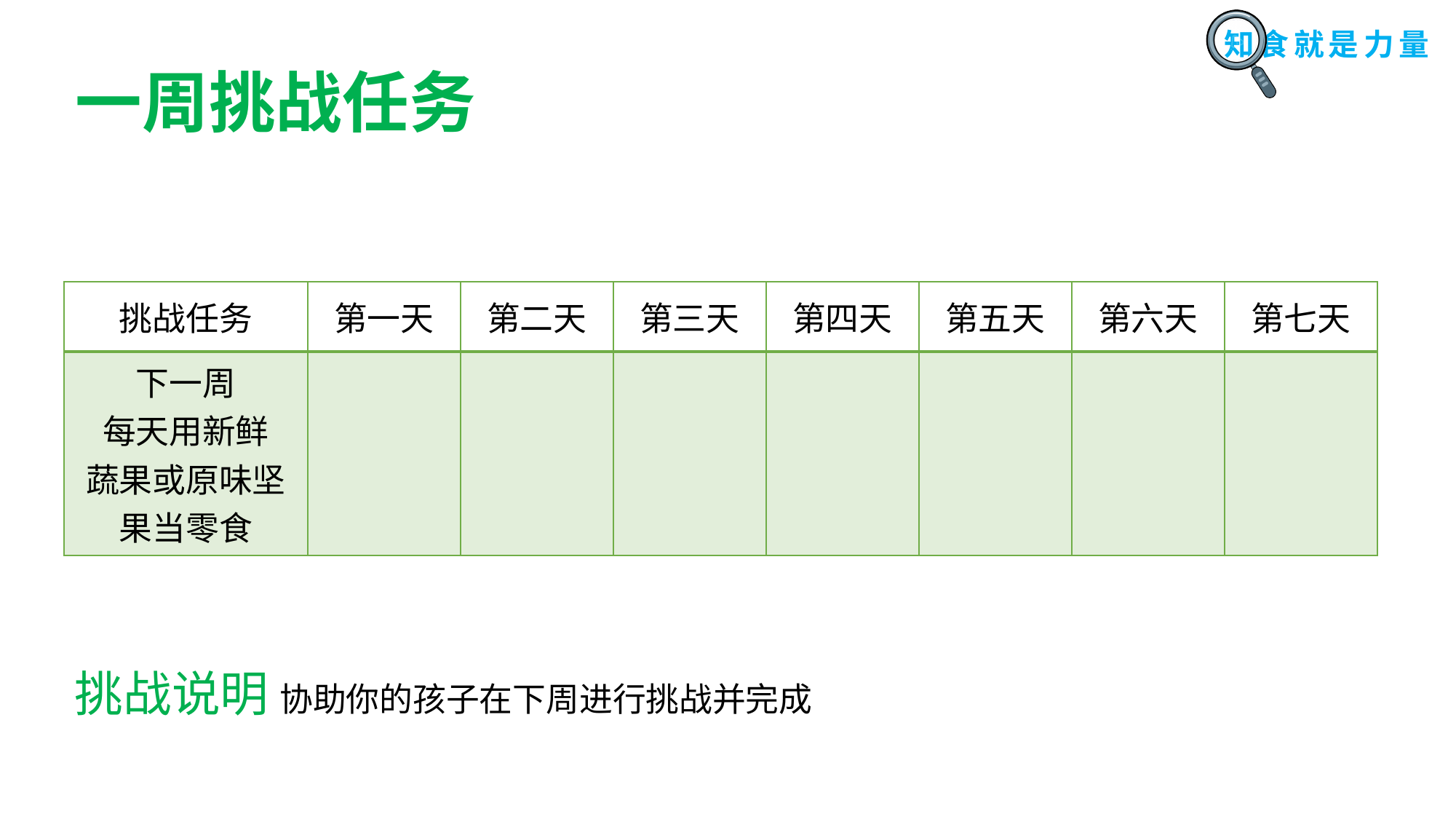

一周挑战任务
| 挑战任务 | 第一天 | 第二天 | 第三天 | 第四天 | 第五天 | 第六天 | 第七天 |
| --- | --- | --- | --- | --- | --- | --- | --- |
| 下一周 每天用新鲜 蔬果或原味坚果当零食 |  |  |  |  |  |  |  |
挑战说明 协助你的孩子在下周进行挑战并完成